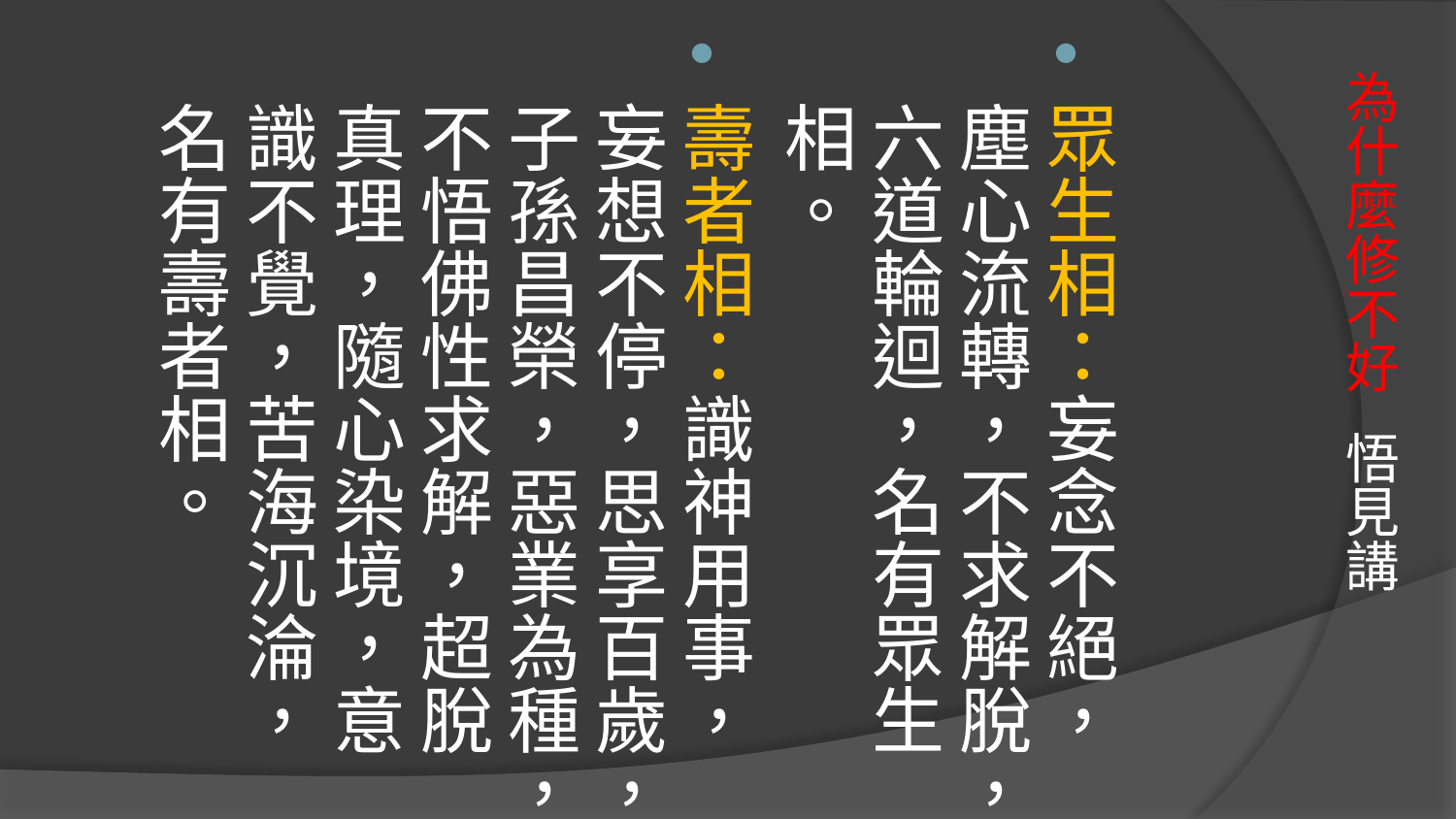

眾生相：妄念不絕，塵心流轉，不求解脫，六道輪迴，名有眾生相。
壽者相：識神用事，妄想不停，思享百歲，子孫昌榮，惡業為種，不悟佛性求解，超脫真理，隨心染境，意識不覺，苦海沉淪，名有壽者相。

# 為什麼修不好   悟見講